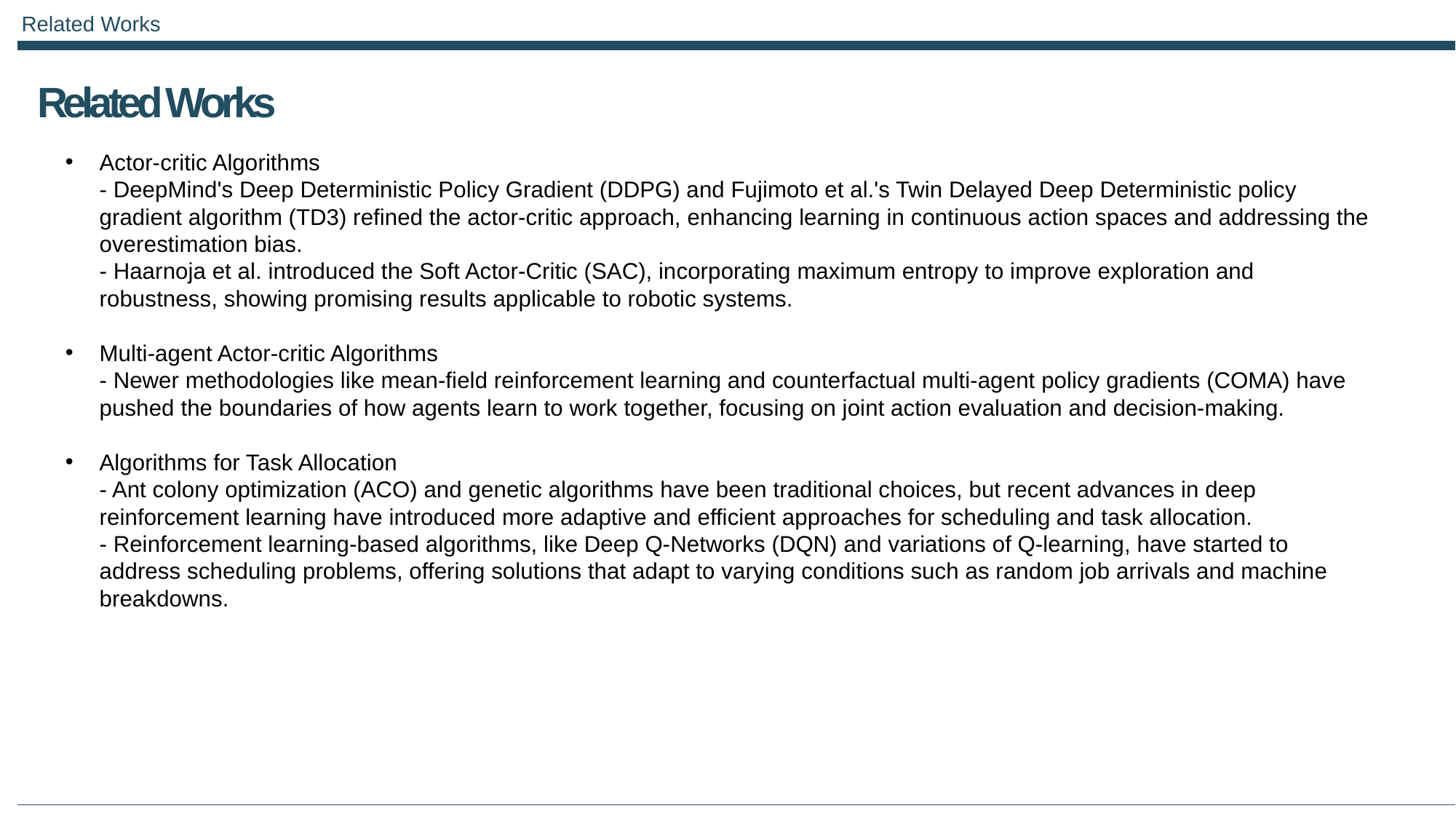

Related Works
Related Works
Actor-critic Algorithms
- DeepMind's Deep Deterministic Policy Gradient (DDPG) and Fujimoto et al.'s Twin Delayed Deep Deterministic policy gradient algorithm (TD3) refined the actor-critic approach, enhancing learning in continuous action spaces and addressing the overestimation bias.
- Haarnoja et al. introduced the Soft Actor-Critic (SAC), incorporating maximum entropy to improve exploration and robustness, showing promising results applicable to robotic systems.

Multi-agent Actor-critic Algorithms
- Newer methodologies like mean-field reinforcement learning and counterfactual multi-agent policy gradients (COMA) have pushed the boundaries of how agents learn to work together, focusing on joint action evaluation and decision-making.

Algorithms for Task Allocation
- Ant colony optimization (ACO) and genetic algorithms have been traditional choices, but recent advances in deep reinforcement learning have introduced more adaptive and efficient approaches for scheduling and task allocation.
- Reinforcement learning-based algorithms, like Deep Q-Networks (DQN) and variations of Q-learning, have started to address scheduling problems, offering solutions that adapt to varying conditions such as random job arrivals and machine breakdowns.

이미지
이미지
이미지

6